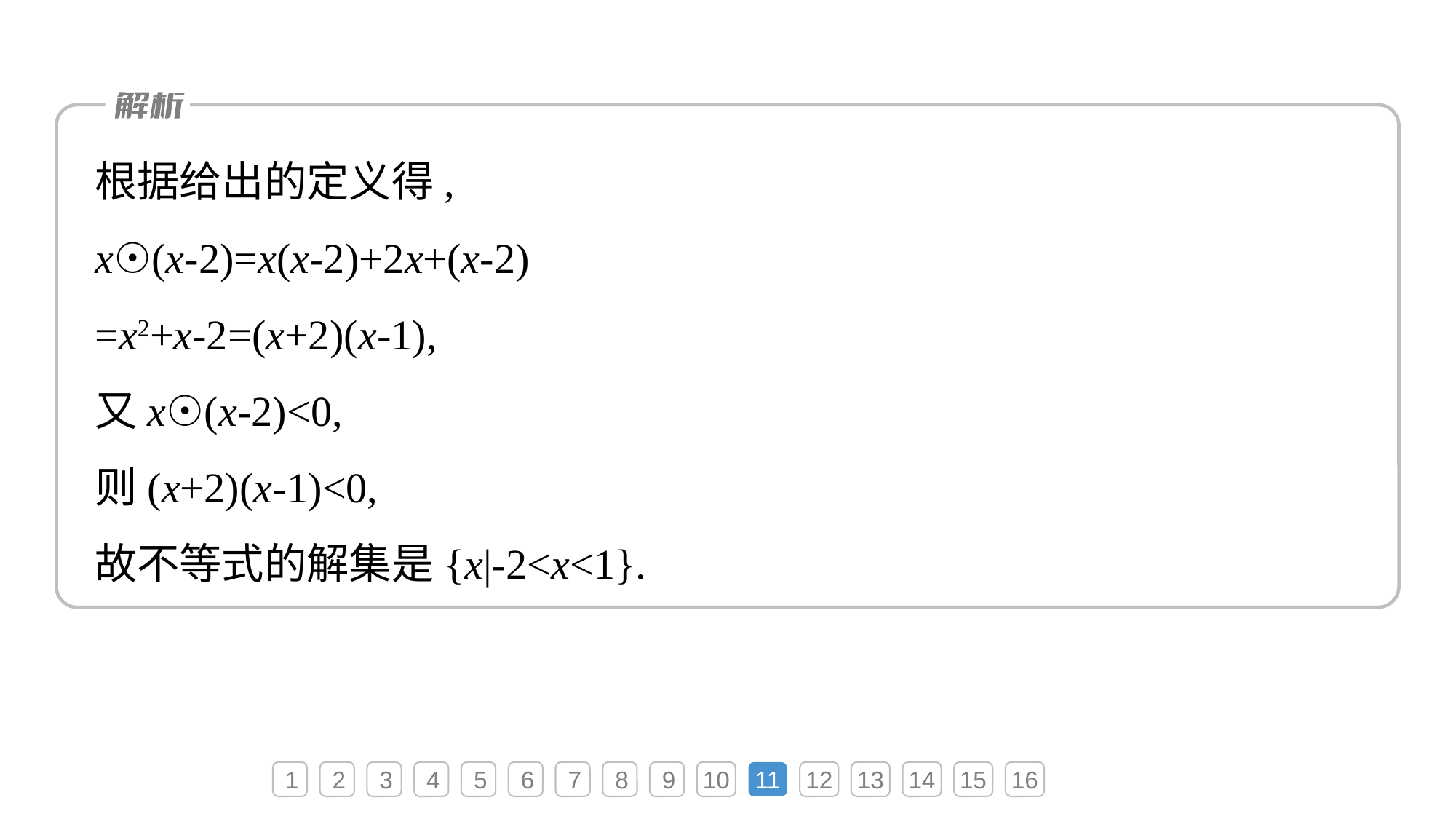

根据给出的定义得,
x☉(x-2)=x(x-2)+2x+(x-2)
=x2+x-2=(x+2)(x-1),
又x☉(x-2)<0,
则(x+2)(x-1)<0,
故不等式的解集是{x|-2<x<1}.
1
2
3
4
5
6
7
8
9
10
11
12
13
14
15
16